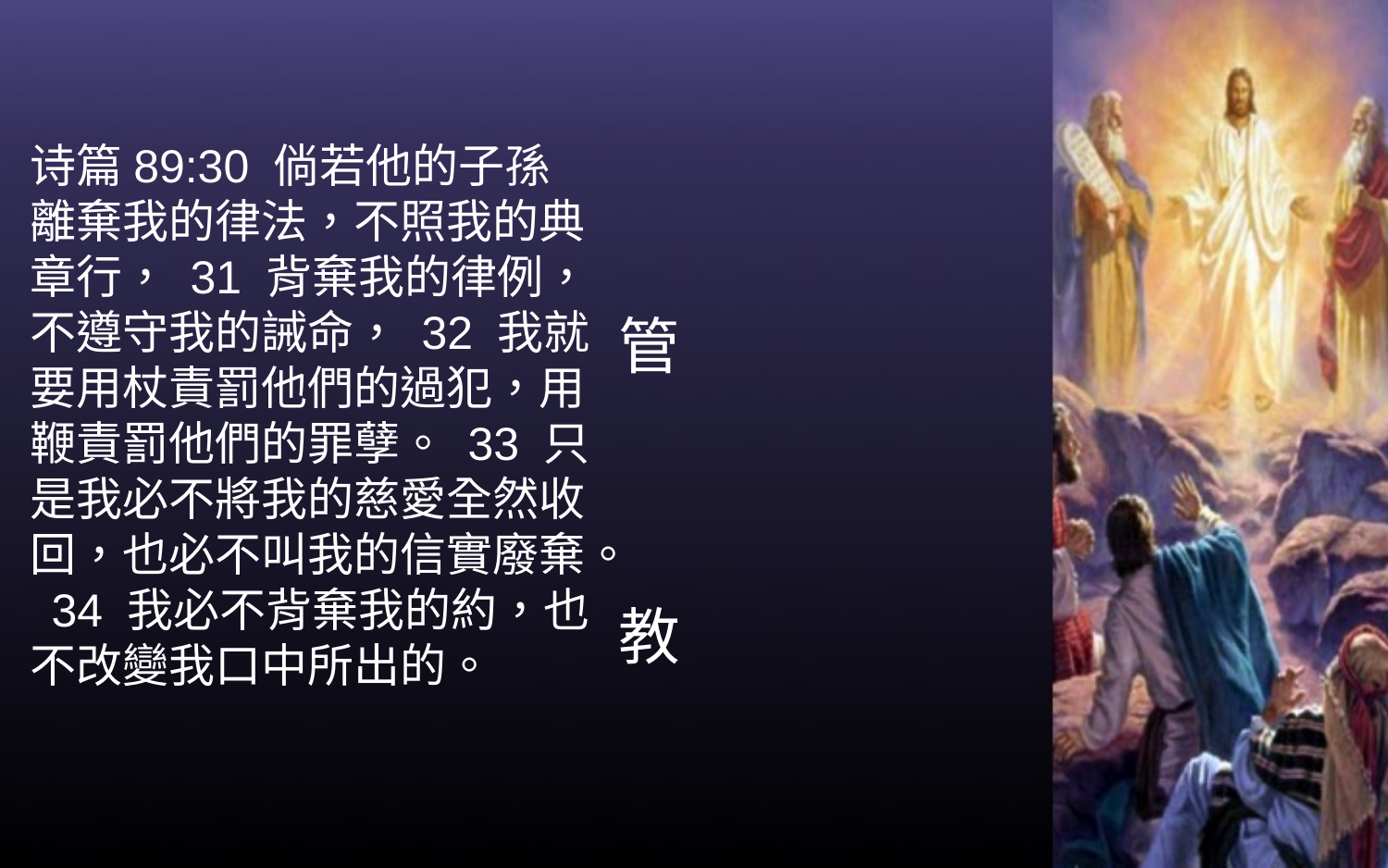

诗篇89:30 倘若他的子孫離棄我的律法，不照我的典章行， 31 背棄我的律例，不遵守我的誡命， 32 我就要用杖責罰他們的過犯，用鞭責罰他們的罪孽。 33 只是我必不將我的慈愛全然收回，也必不叫我的信實廢棄。 34 我必不背棄我的約，也不改變我口中所出的。
管
教